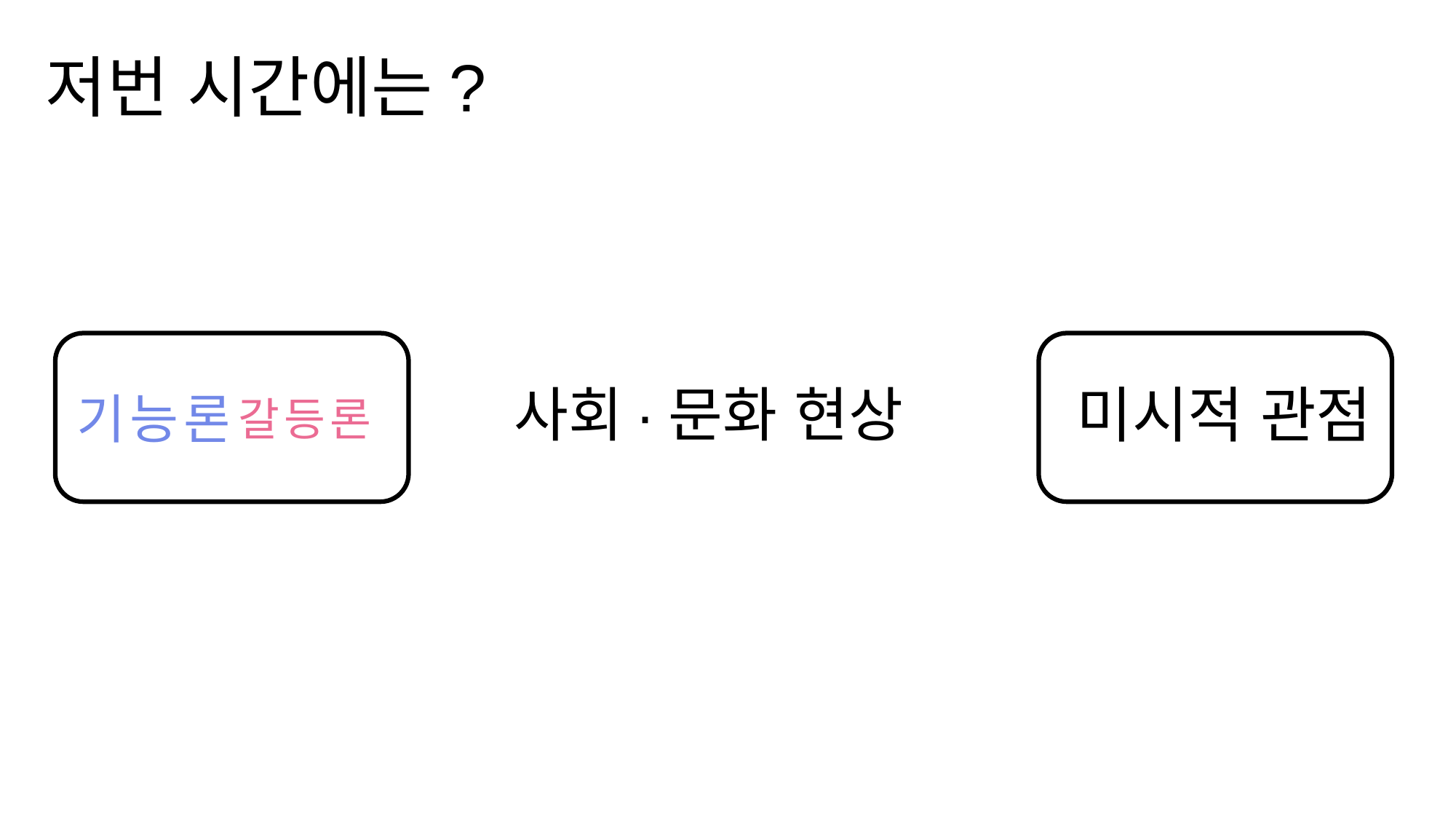

# 저번 시간에는?

사회·문화 현상
기능론
갈등론
거시적 관점
미시적 관점